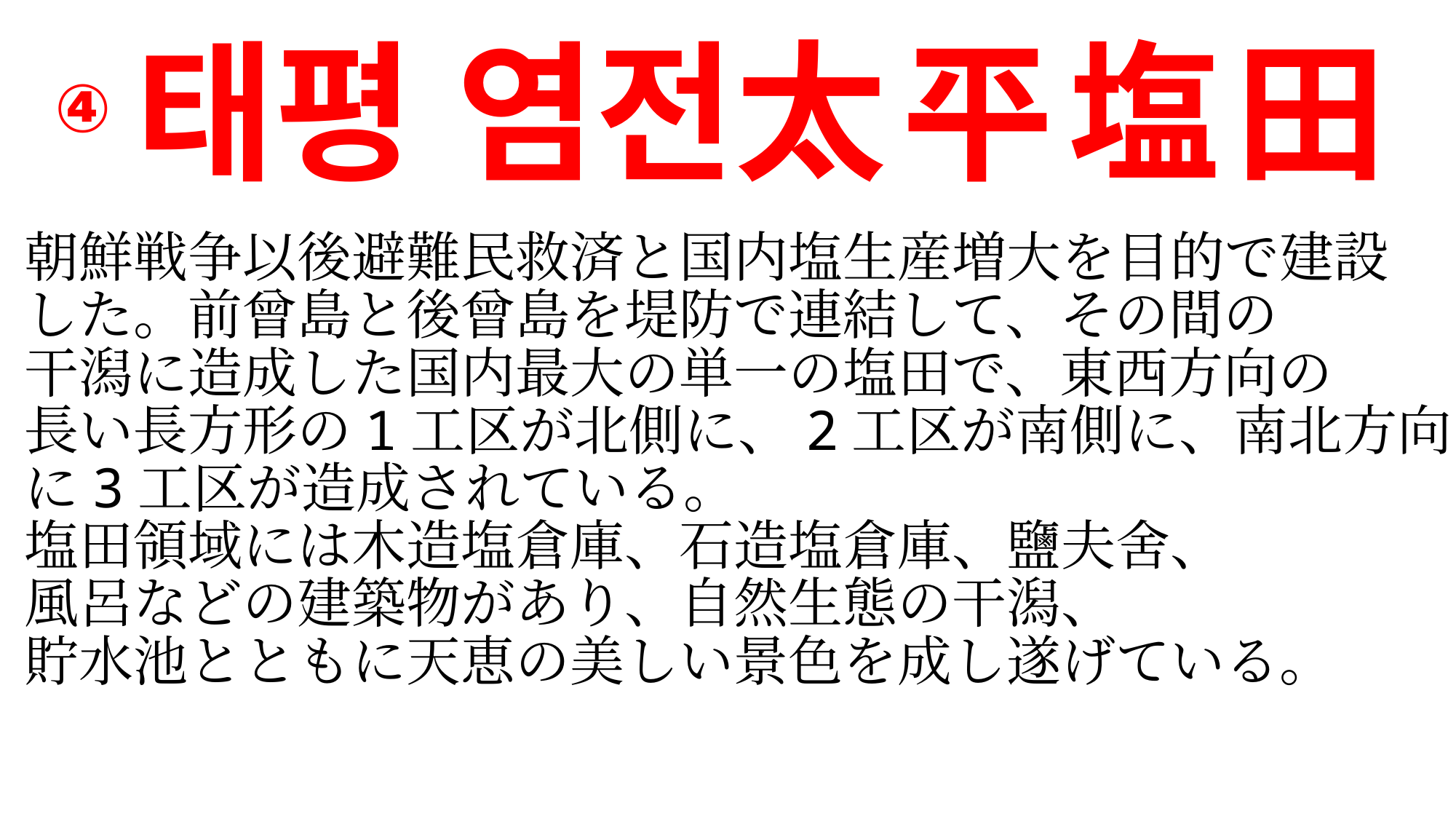

태평 염전太平塩田
④
朝鮮戦争以後避難民救済と国内塩生産増大を目的で建設
した。前曾島と後曾島を堤防で連結して、その間の
干潟に造成した国内最大の単一の塩田で、東西方向の
長い長方形の1工区が北側に、2工区が南側に、南北方向
に3工区が造成されている。
塩田領域には木造塩倉庫、石造塩倉庫、鹽夫舍、
風呂などの建築物があり、自然生態の干潟、
貯水池とともに天恵の美しい景色を成し遂げている。